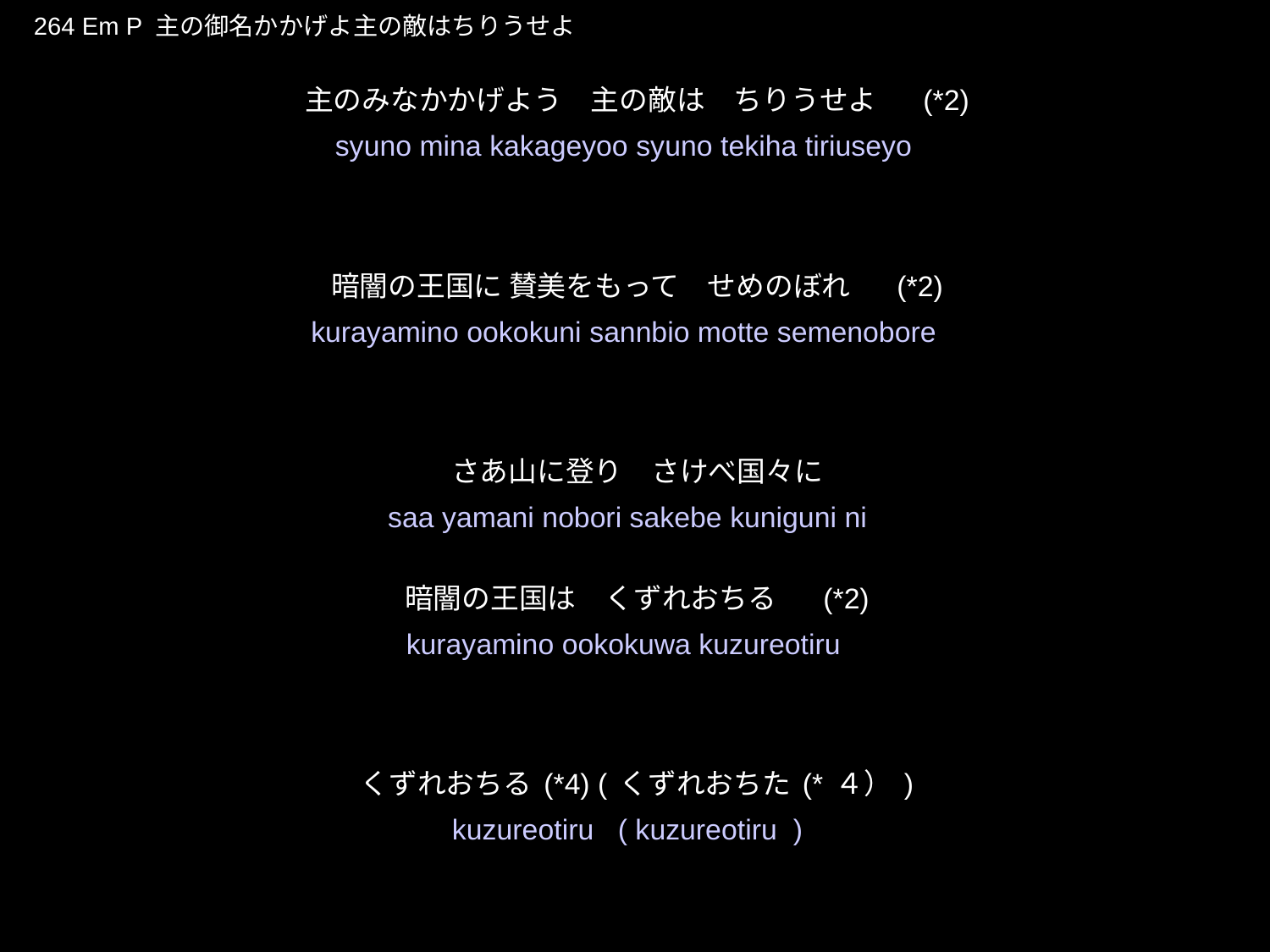

しゅのみなかかげよしゅのてきはちりうせよ
★P
264 Em P 主の御名かかげよ主の敵はちりうせよ
主のみなかかげよう　主の敵は　ちりうせよ　 (*2)
暗闇の王国に 賛美をもって　せめのぼれ　 (*2)
さあ山に登り　さけべ国々に
暗闇の王国は　くずれおちる　 (*2)
くずれおちる(*4) (くずれおちた(*４）)
★４
syuno mina kakageyoo syuno tekiha tiriuseyo
kurayamino ookokuni sannbio motte semenobore
saa yamani nobori sakebe kuniguni ni
kurayamino ookokuwa kuzureotiru
kuzureotiru   ( kuzureotiru  )